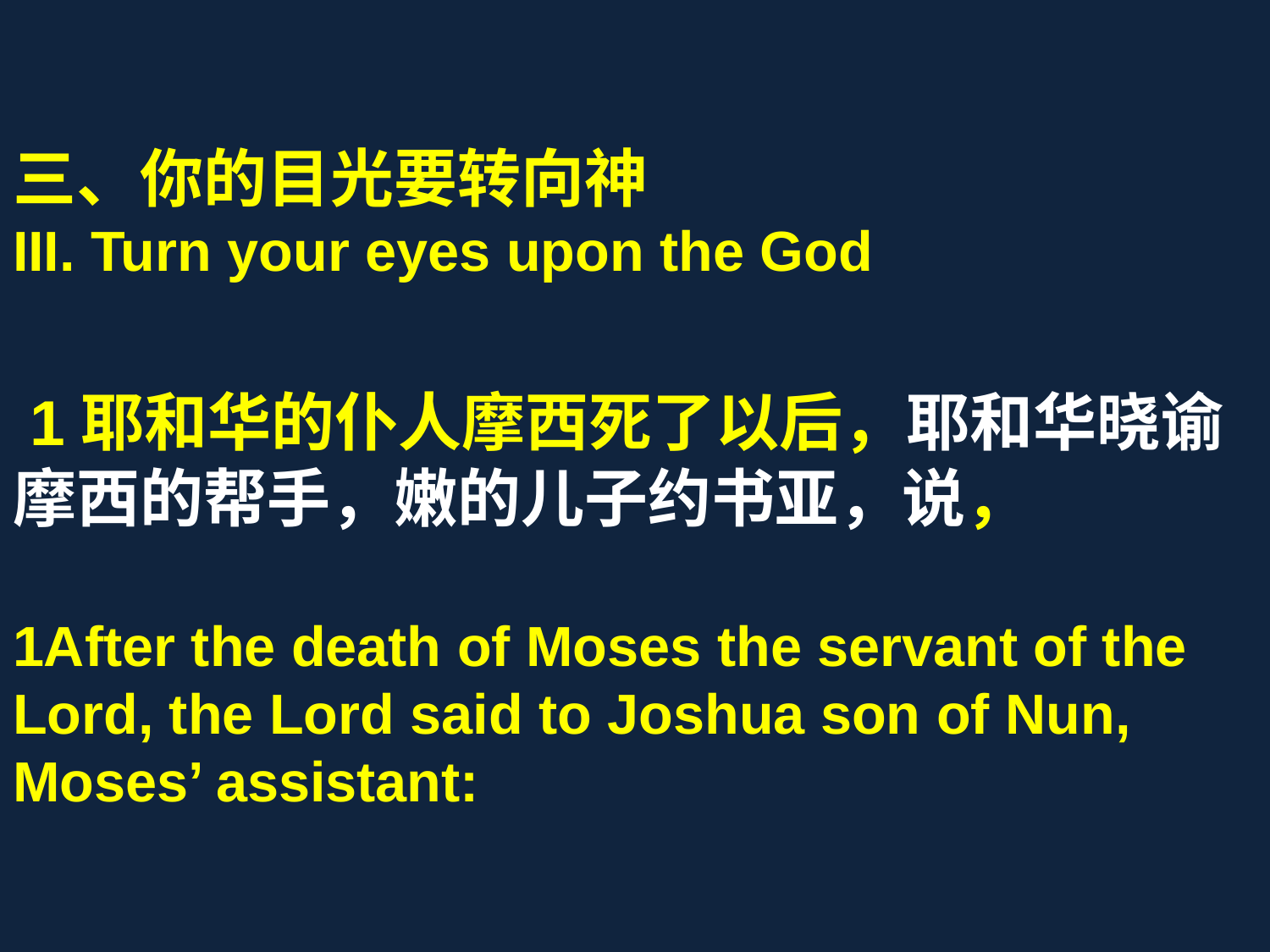

# 三、你的目光要转向神 III. Turn your eyes upon the God 1耶和华的仆人摩西死了以后，耶和华晓谕摩西的帮手，嫩的儿子约书亚，说， 1After the death of Moses the servant of the Lord, the Lord said to Joshua son of Nun, Moses’ assistant: